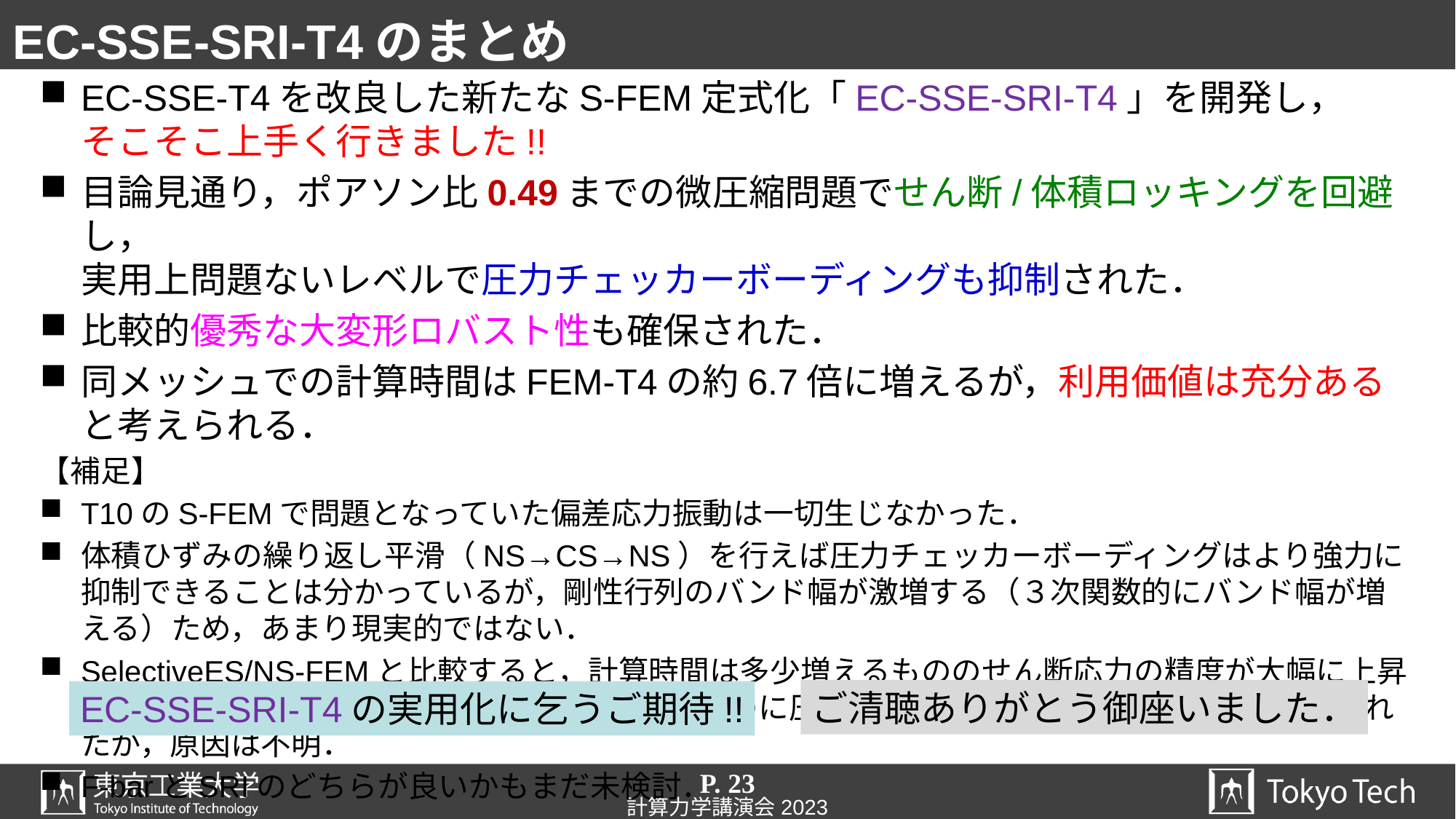

# EC-SSE-SRI-T4のまとめ
EC-SSE-T4を改良した新たなS-FEM定式化「EC-SSE-SRI-T4」を開発し，
そこそこ上手く行きました!!
目論見通り，ポアソン比0.49までの微圧縮問題でせん断/体積ロッキングを回避し，
実用上問題ないレベルで圧力チェッカーボーディングも抑制された．
比較的優秀な大変形ロバスト性も確保された．
同メッシュでの計算時間はFEM-T4の約6.7倍に増えるが，利用価値は充分あると考えられる．
【補足】
T10のS-FEMで問題となっていた偏差応力振動は一切生じなかった．
体積ひずみの繰り返し平滑（NS→CS→NS）を行えば圧力チェッカーボーディングはより強力に抑制できることは分かっているが，剛性行列のバンド幅が激増する（３次関数的にバンド幅が増える）ため，あまり現実的ではない．
SelectiveES/NS-FEMと比較すると，計算時間は多少増えるもののせん断応力の精度が大幅に上昇する．体積成分の計算法は全く同じNS-FEMなのに圧力チェッカーボーディングが相当改善されたが，原因は不明．
F-barとSRIのどちらが良いかもまだ未検討．
ご清聴ありがとう御座いました．
EC-SSE-SRI-T4の実用化に乞うご期待!!
P. 23